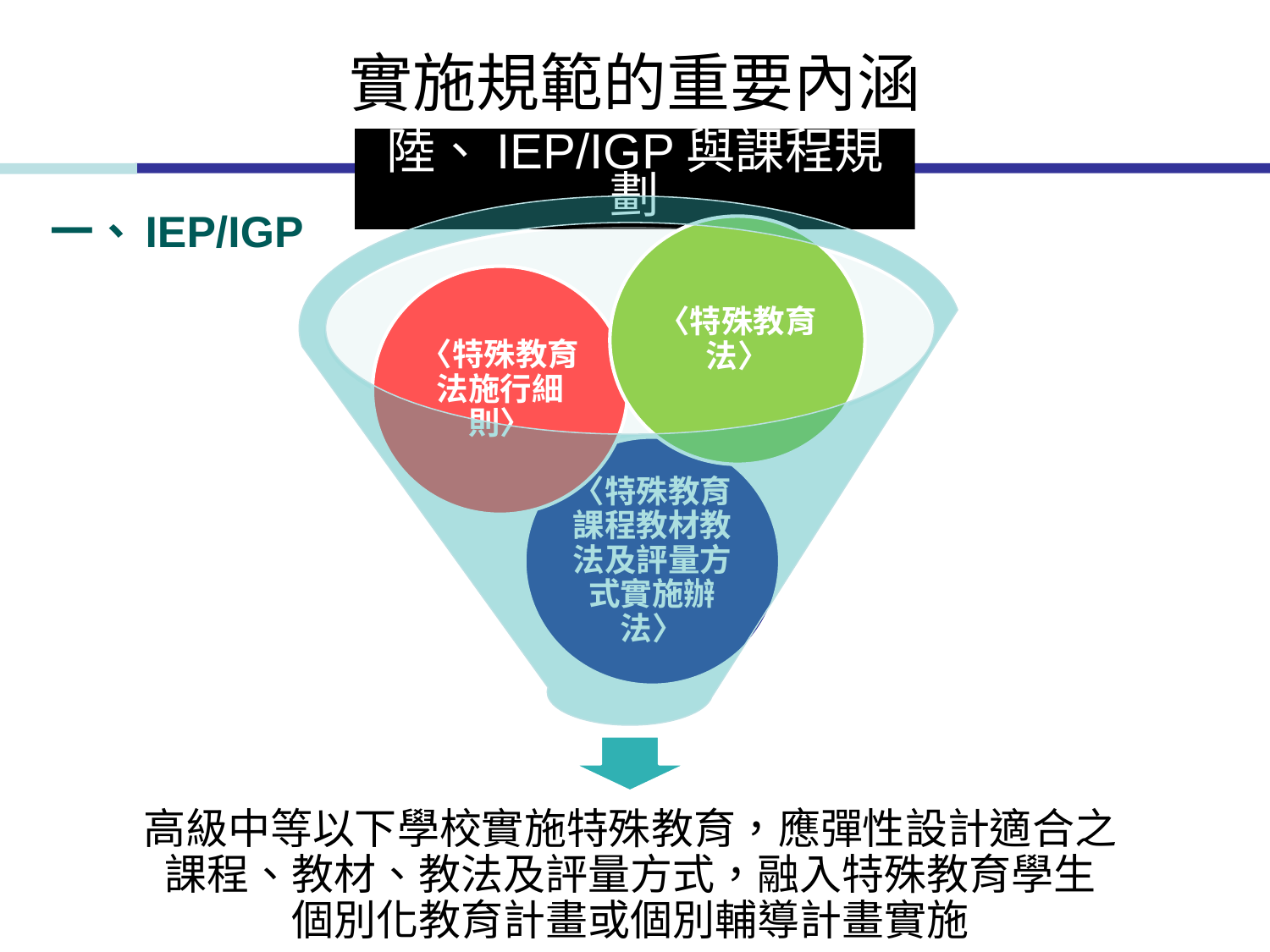

實施規範的重要內涵
陸、IEP/IGP與課程規劃

高級中等以下學校實施特殊教育，應彈性設計適合之課程、教材、教法及評量方式，融入特殊教育學生
個別化教育計畫或個別輔導計畫實施
〈特殊教育課程教材教法及評量方式實施辦法〉
〈特殊教育法施行細則〉
〈特殊教育法〉
# 一、IEP/IGP